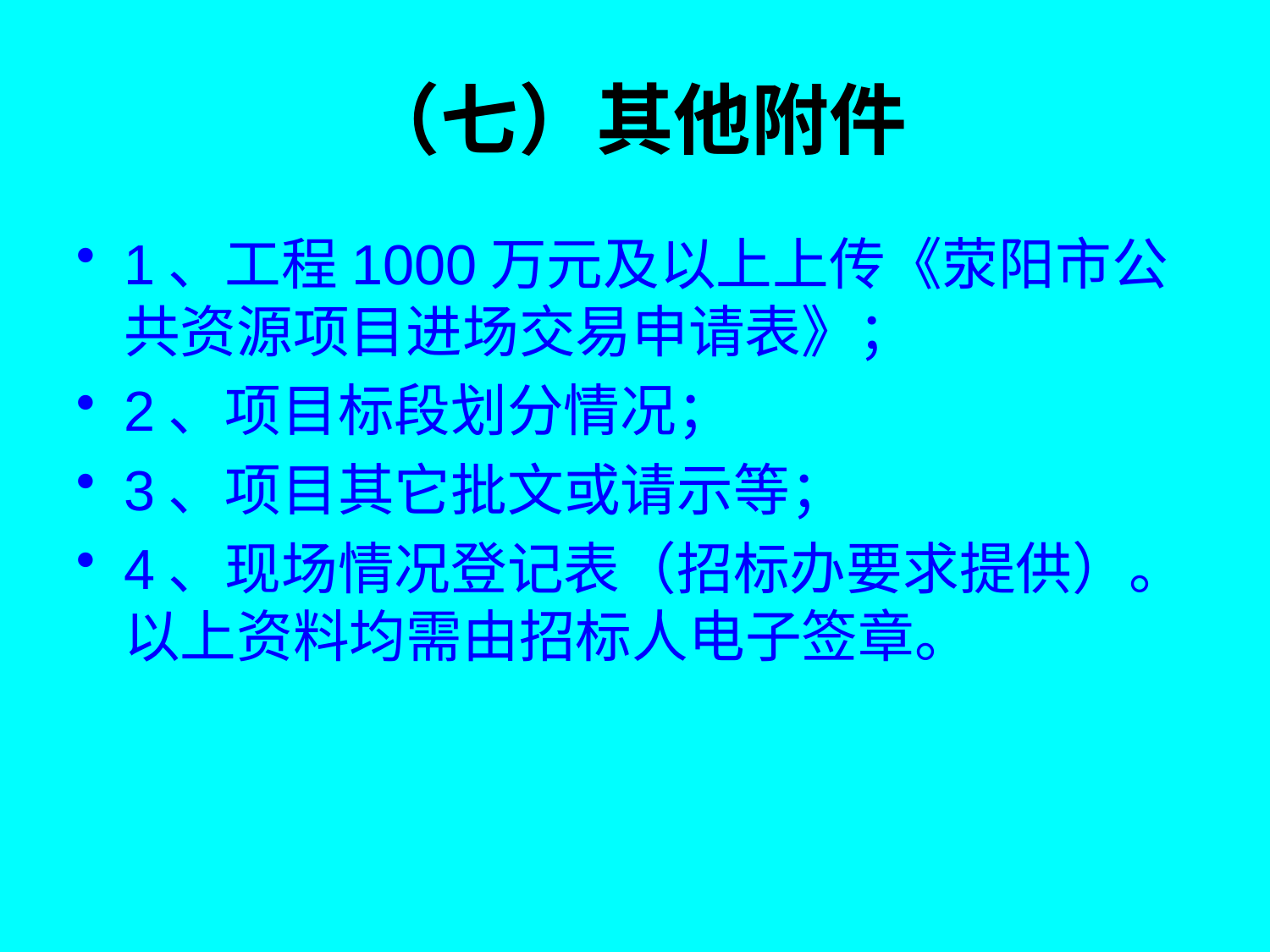

# （七）其他附件
1、工程1000万元及以上上传《荥阳市公共资源项目进场交易申请表》；
2、项目标段划分情况；
3、项目其它批文或请示等；
4、现场情况登记表（招标办要求提供）。以上资料均需由招标人电子签章。